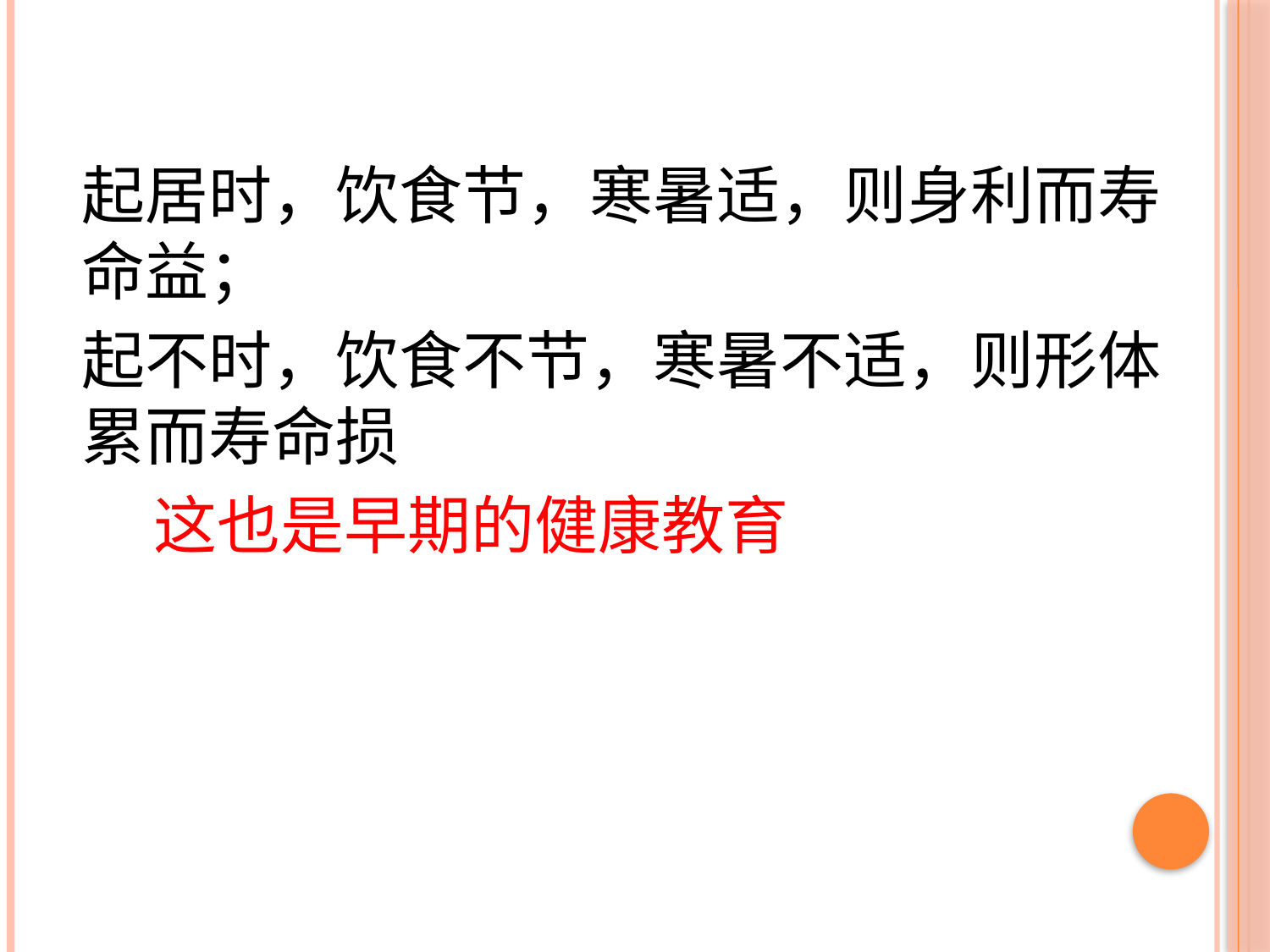

起居时，饮食节，寒暑适，则身利而寿命益；
起不时，饮食不节，寒暑不适，则形体累而寿命损
    这也是早期的健康教育